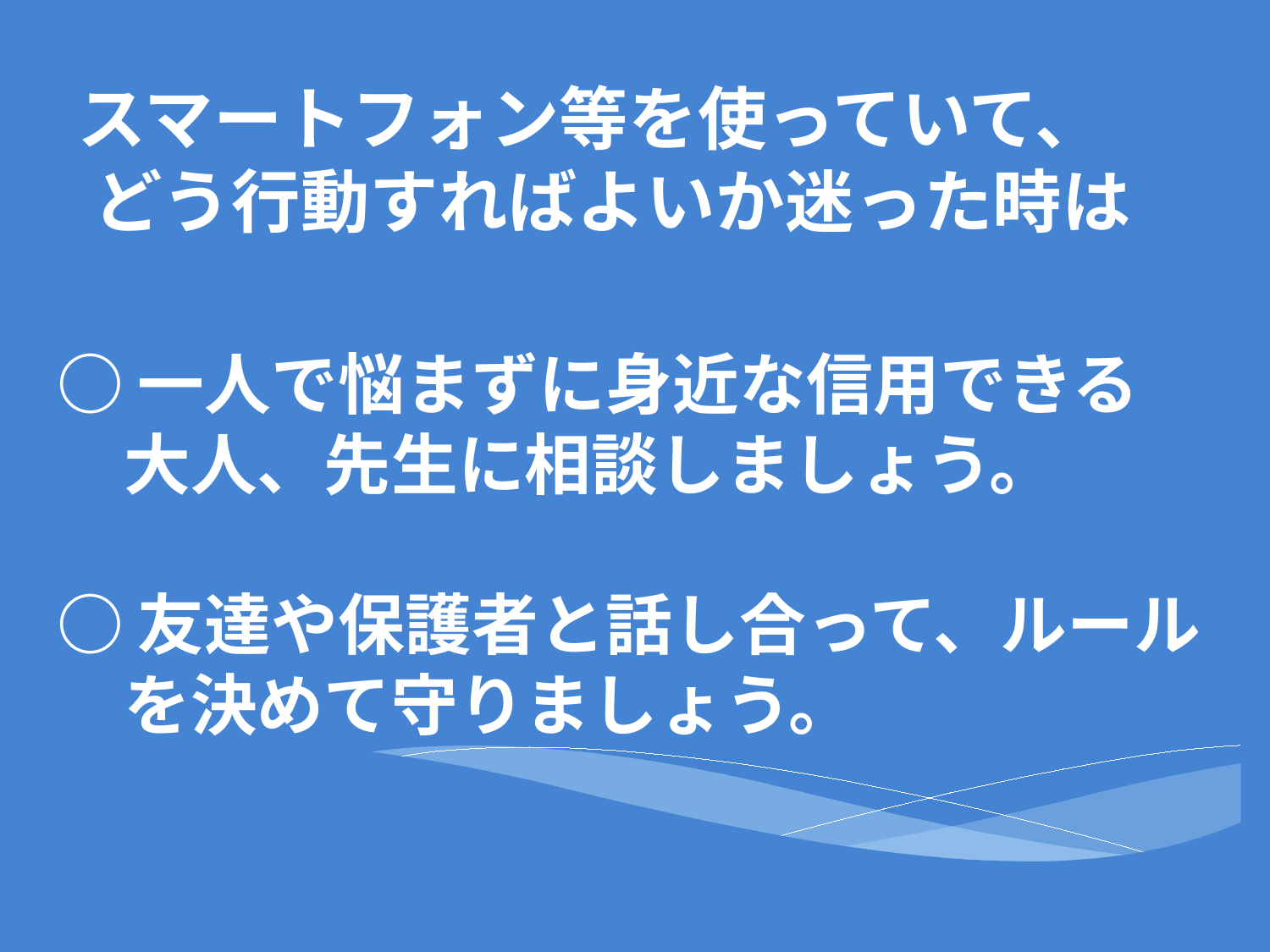

# スマートフォン等を使っていて、    どう行動すればよいか迷った時は
○一人で悩まずに身近な信用できる
　大人、先生に相談しましょう。
○友達や保護者と話し合って、ルール
　を決めて守りましょう。